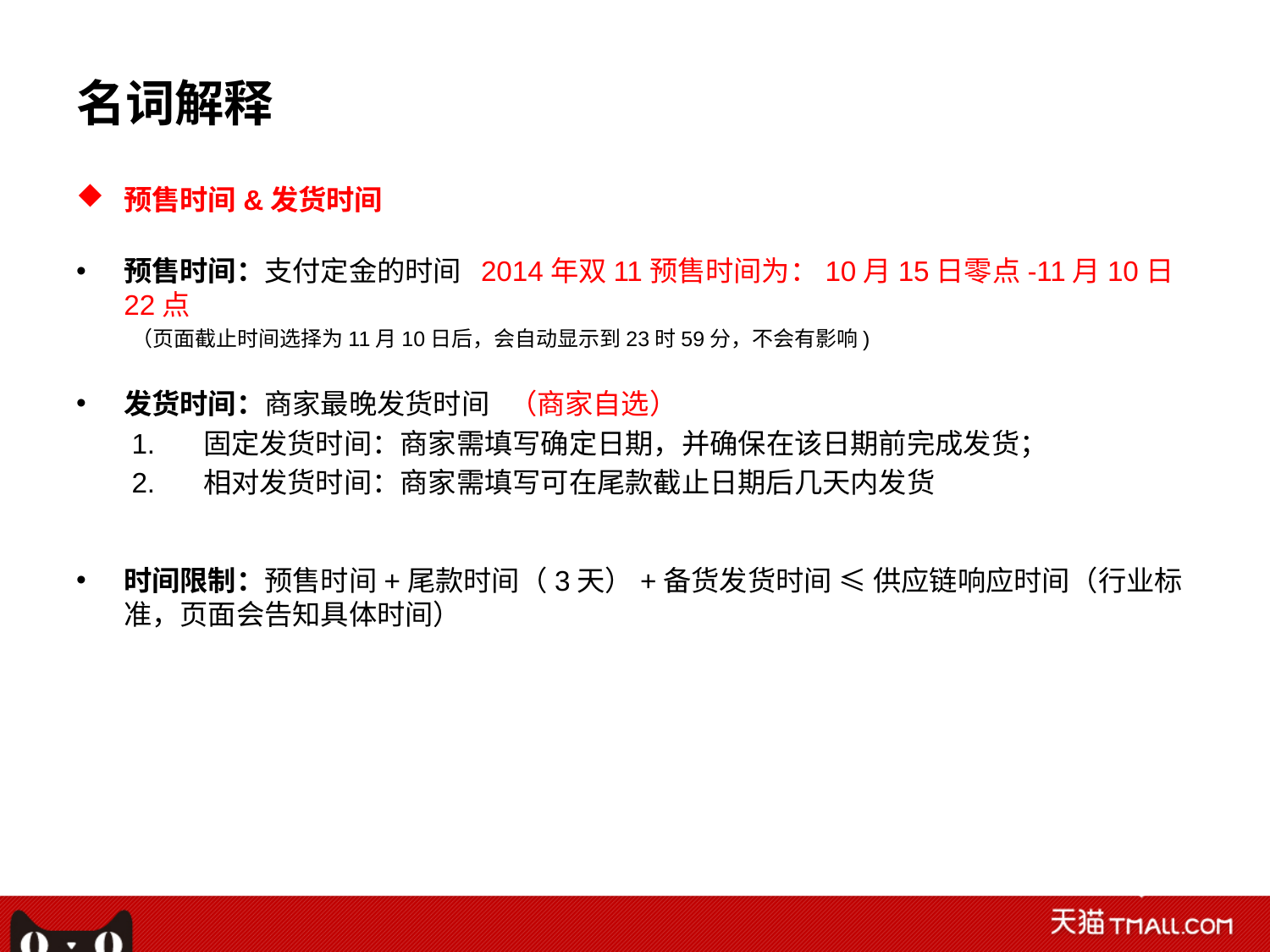

# 名词解释
预售时间&发货时间

预售时间：支付定金的时间  2014年双11预售时间为：10月15日零点-11月10日22点
（页面截止时间选择为11月10日后，会自动显示到23时59分，不会有影响)

发货时间：商家最晚发货时间   （商家自选）
固定发货时间：商家需填写确定日期，并确保在该日期前完成发货；
相对发货时间：商家需填写可在尾款截止日期后几天内发货

时间限制：预售时间+尾款时间（3天）+备货发货时间 ≤ 供应链响应时间（行业标准，页面会告知具体时间）